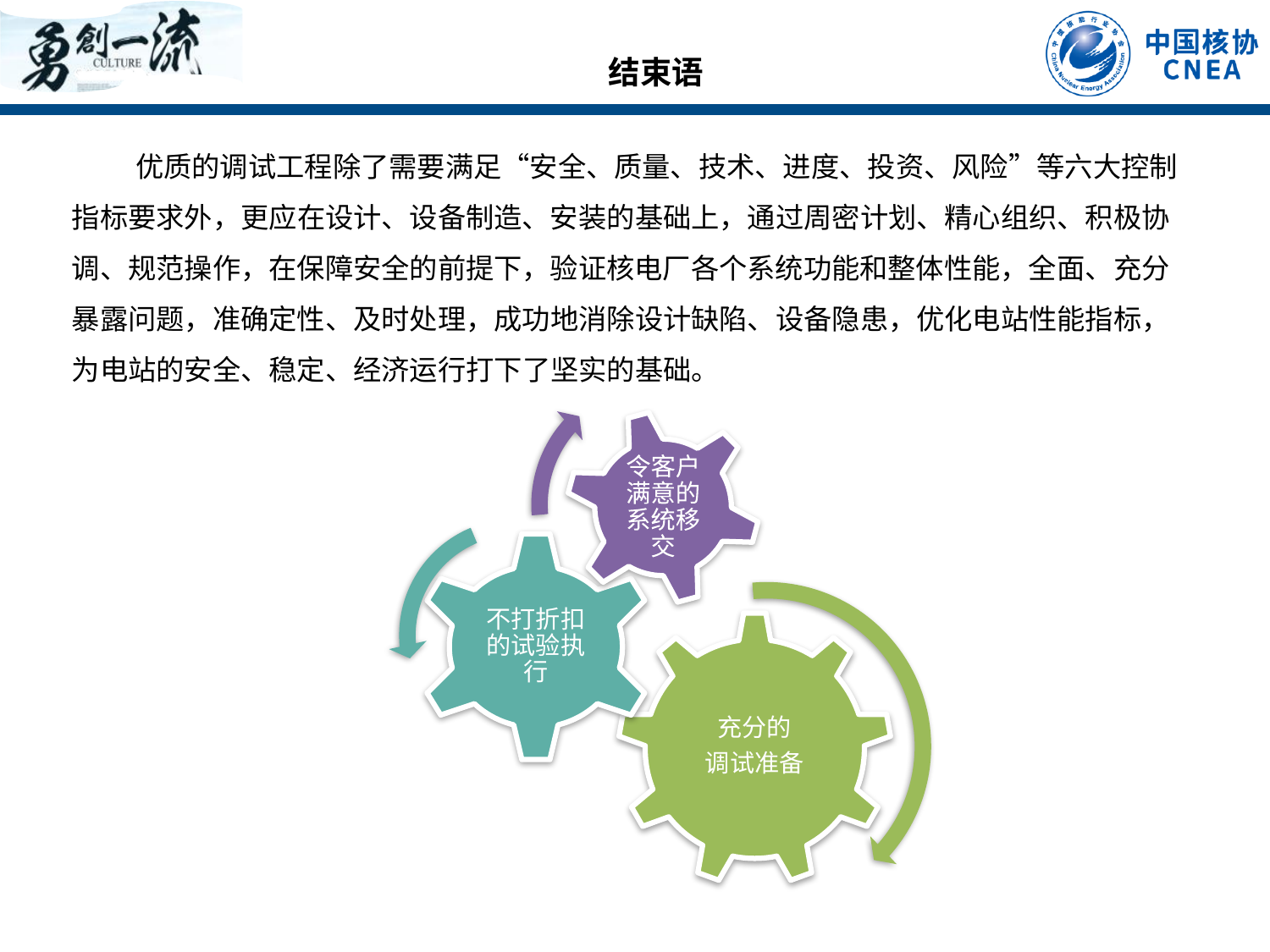

结束语
         优质的调试工程除了需要满足“安全、质量、技术、进度、投资、风险”等六大控制指标要求外，更应在设计、设备制造、安装的基础上，通过周密计划、精心组织、积极协调、规范操作，在保障安全的前提下，验证核电厂各个系统功能和整体性能，全面、充分暴露问题，准确定性、及时处理，成功地消除设计缺陷、设备隐患，优化电站性能指标，为电站的安全、稳定、经济运行打下了坚实的基础。
充分的
调试准备
不打折扣的试验执行
令客户满意的系统移交